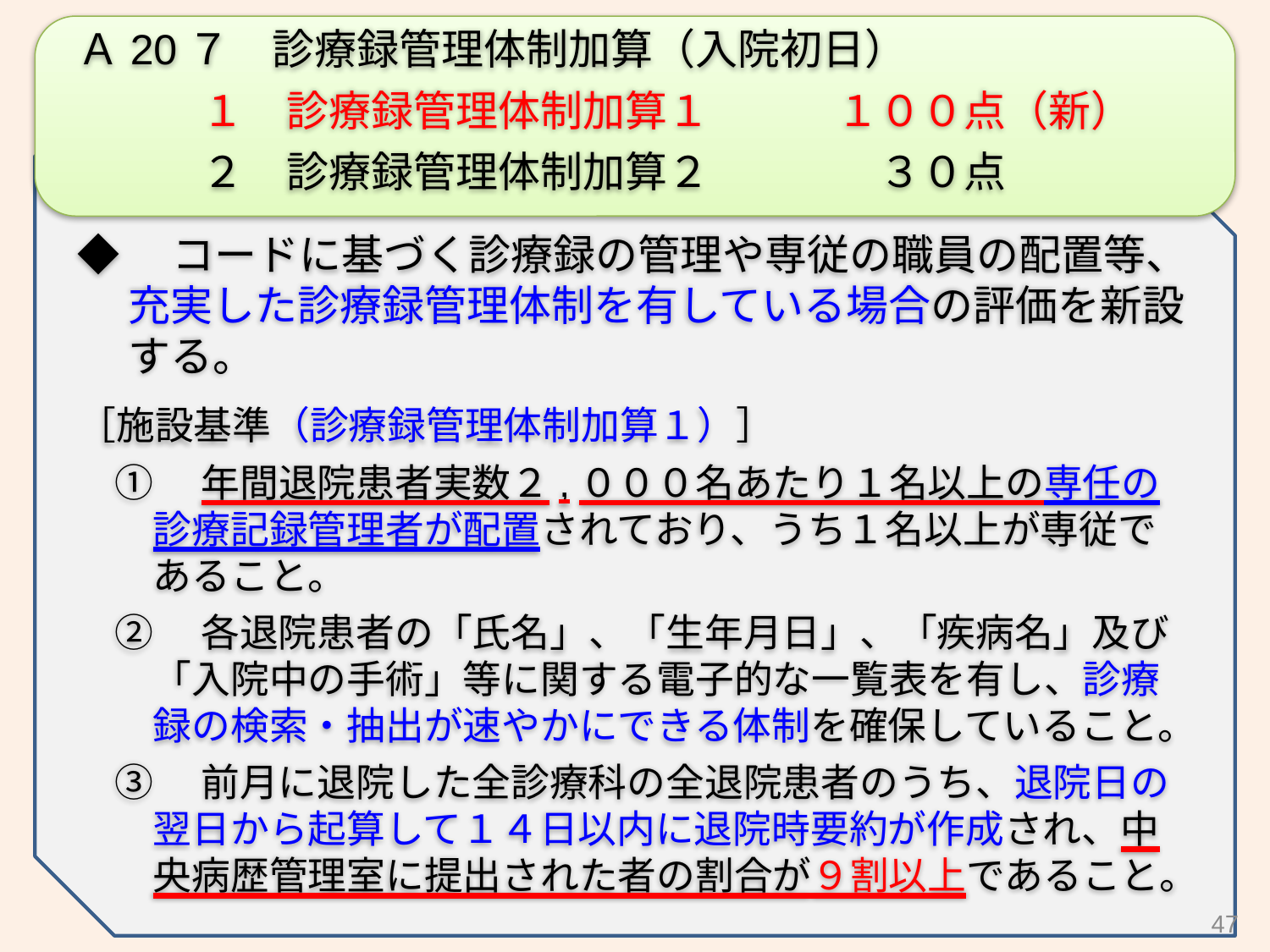

Ａ20７　診療録管理体制加算（入院初日）
１　診療録管理体制加算１　　　１００点（新）
２　診療録管理体制加算２　　　　３０点
◆　コードに基づく診療録の管理や専従の職員の配置等、充実した診療録管理体制を有している場合の評価を新設する。
［施設基準（診療録管理体制加算１）］
①　年間退院患者実数２,０００名あたり１名以上の専任の診療記録管理者が配置されており、うち１名以上が専従であること。
②　各退院患者の「氏名」、「生年月日」、「疾病名」及び「入院中の手術」等に関する電子的な一覧表を有し、診療録の検索・抽出が速やかにできる体制を確保していること。
③　前月に退院した全診療科の全退院患者のうち、退院日の翌日から起算して１４日以内に退院時要約が作成され、中央病歴管理室に提出された者の割合が９割以上であること。

47